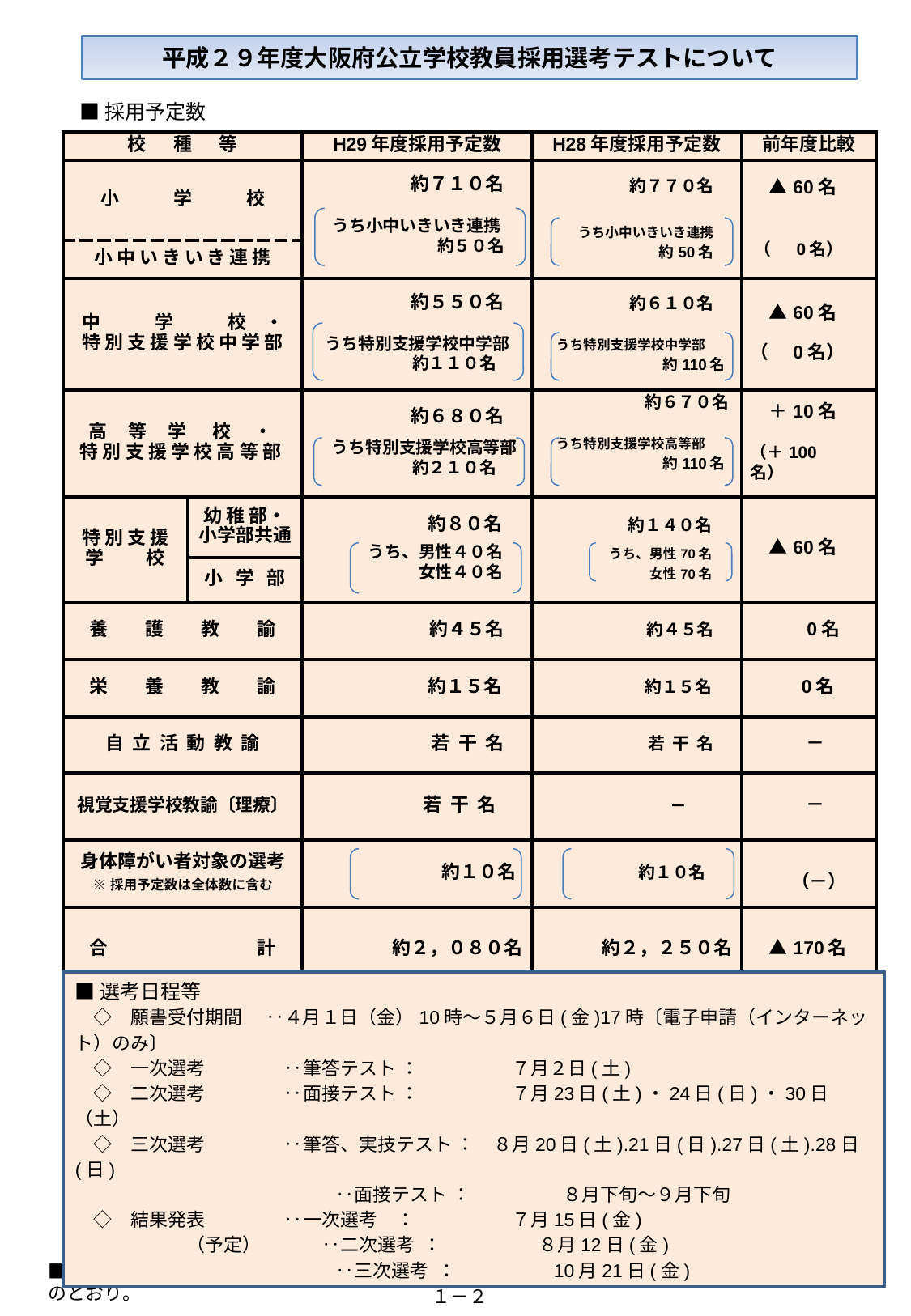

平成２９年度大阪府公立学校教員採用選考テストについて
■採用予定数
| 校 　 種 　 等 |  | H29年度採用予定数 | H28年度採用予定数 | 前年度比較 |
| --- | --- | --- | --- | --- |
| 小　 　学　 　校 |  | 約７１０名 うち小中いきいき連携 約５０名 | 約７７０名 　うち小中いきいき連携 　　　　　約50名 | ▲60名 （　 0名） |
| 小中いきいき連携 |  |  |  |  |
| 中 　 　 学 　　 校　・ 特 別 支 援 学 校 中 学 部 |  | 約５５０名 うち特別支援学校中学部 　　　　　　約１１０名 | 約６１０名 　うち特別支援学校中学部 　　　　　　　　約110名 | ▲60名 （　0名） |
| 高 等 学 校　 ・ 特 別 支 援 学 校 高 等 部 |  | 約６８０名 　 うち特別支援学校高等部 　　　　　　約２１０名 | 約６７０名 　うち特別支援学校高等部 　　　　　　　　約110名 | ＋10名 （＋100名） |
| 特 別 支 援 学 校 | 幼 稚 部・ 小学部共通 | 約８０名 うち、男性４０名 女性４０名 | 約１４０名 うち、男性70名 女性70名 | ▲60名 |
|  | 小 学 部 |  |  |  |
| 養　　護　　教　　諭 |  | 約４５名 | 約４５名 | 0名 |
| 栄　　養　　教　　諭 |  | 約１５名 | 約１５名 | 0名 |
| 自 立 活 動 教 諭 |  | 若 干 名 | 若 干 名 | － |
| 視覚支援学校教諭〔理療〕 |  | 若 干 名 | － | － |
| 身体障がい者対象の選考 ※採用予定数は全体数に含む |  | 約１０名 | 約１０名 | （－） |
| 合　　　　　　　　計 |  | 約２，０８０名 | 約２，２５０名 | ▲170名 |

■選考日程等
　◇　願書受付期間　 ‥４月１日（金）10時～５月６日(金)17時〔電子申請（インターネット）のみ〕
　◇　一次選考 　　　　‥筆答テスト ：　　　　　７月２日(土)
　◇　二次選考　　　　 ‥面接テスト ：　　　　　７月23日(土)・24日(日)・30日（土）
　◇　三次選考　　　　 ‥筆答、実技テスト ：　８月20日(土).21日(日).27日(土).28日(日)
　　　　　　　　　　　　　　‥面接テスト ：　　　　　８月下旬～９月下旬
　◇　結果発表　　　　 ‥一次選考　：　　　　　 ７月15日(金)
　　　　　　（予定） 　　　‥二次選考  ：　　　　　 ８月12日(金)
　　　　　　　　　　　　　　‥三次選考  ：　　　　　10月21日(金)
■　選考方法等の主な改正については、平成28年1月22日開催の教育委員会会議での報告のとおり。
１－２